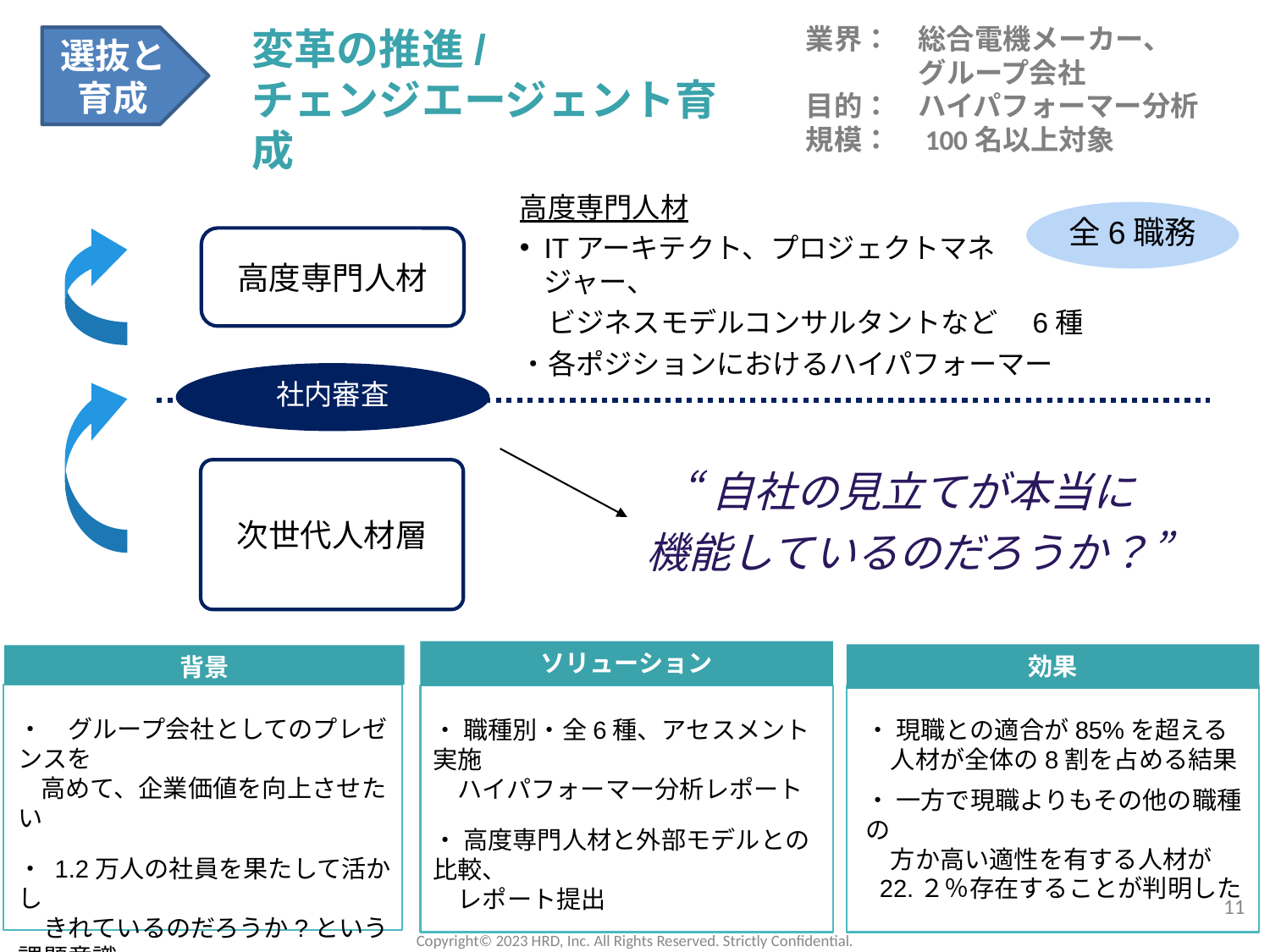

業界：　総合電機メーカー、
　　　　グループ会社
目的：　ハイパフォーマー分析
規模：　100名以上対象
変革の推進/
チェンジエージェント育成
選抜と育成
全6職務
高度専門人材

高度専門人材
ITアーキテクト、プロジェクトマネジャー、
　ビジネスモデルコンサルタントなど　6種
・各ポジションにおけるハイパフォーマー

社内審査

次世代人材層
“自社の見立てが本当に
機能しているのだろうか？”
ソリューション

効果

背景

・　グループ会社としてのプレゼンスを
   高めて、企業価値を向上させたい

・ 1.2万人の社員を果たして活かし
　きれているのだろうか?という課題意識

・ 現職との適合が85%を超える
　人材が全体の8割を占める結果

・ 一方で現職よりもその他の職種の
　方か高い適性を有する人材が
  22.２％存在することが判明した

・ 職種別・全6種、アセスメント実施
　ハイパフォーマー分析レポート

・ 高度専門人材と外部モデルとの比較、
　レポート提出

11
Copyright©️ 2023 HRD, Inc. All Rights Reserved. Strictly Confidential.